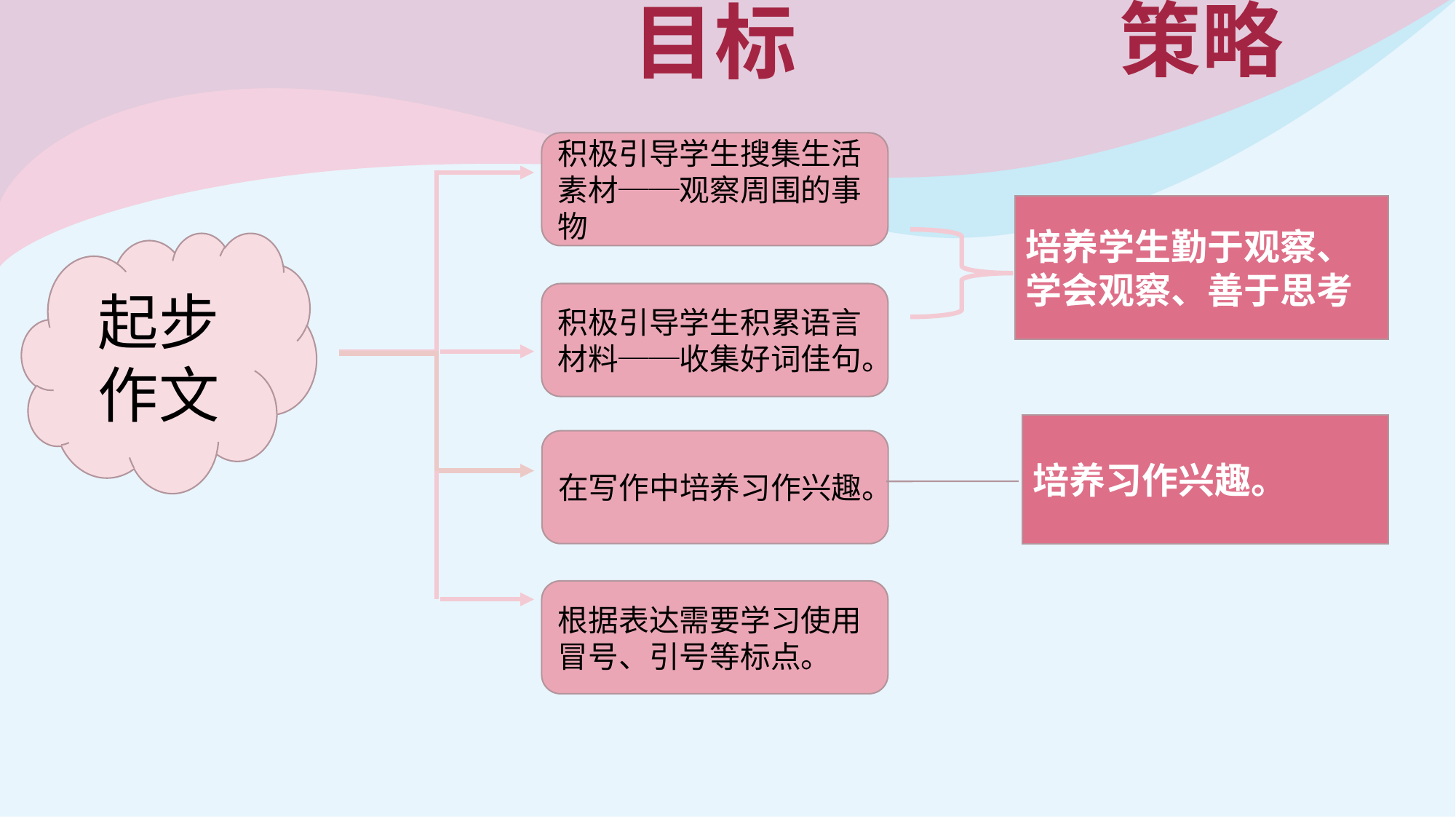

策略
目标

积极引导学生搜集生活素材──观察周围的事物
培养学生勤于观察、学会观察、善于思考

起步作文
积极引导学生积累语言材料──收集好词佳句。
培养习作兴趣。
在写作中培养习作兴趣。
根据表达需要学习使用冒号、引号等标点。